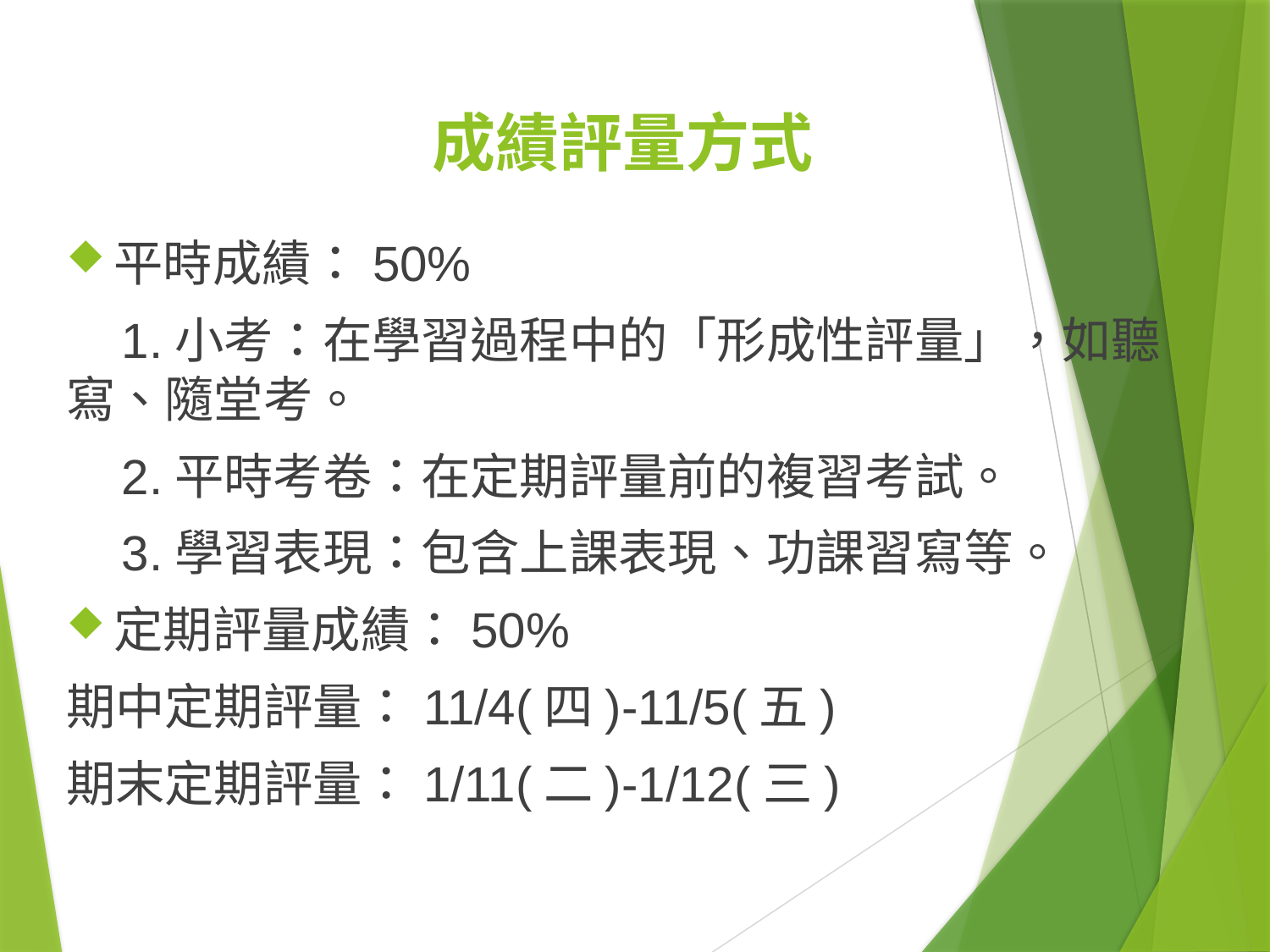

# 成績評量方式
平時成績：50%
    1.小考：在學習過程中的「形成性評量」，如聽寫、隨堂考。
    2.平時考卷：在定期評量前的複習考試。
    3.學習表現：包含上課表現、功課習寫等。
定期評量成績：50%
期中定期評量：11/4(四)-11/5(五)
期末定期評量：1/11(二)-1/12(三)